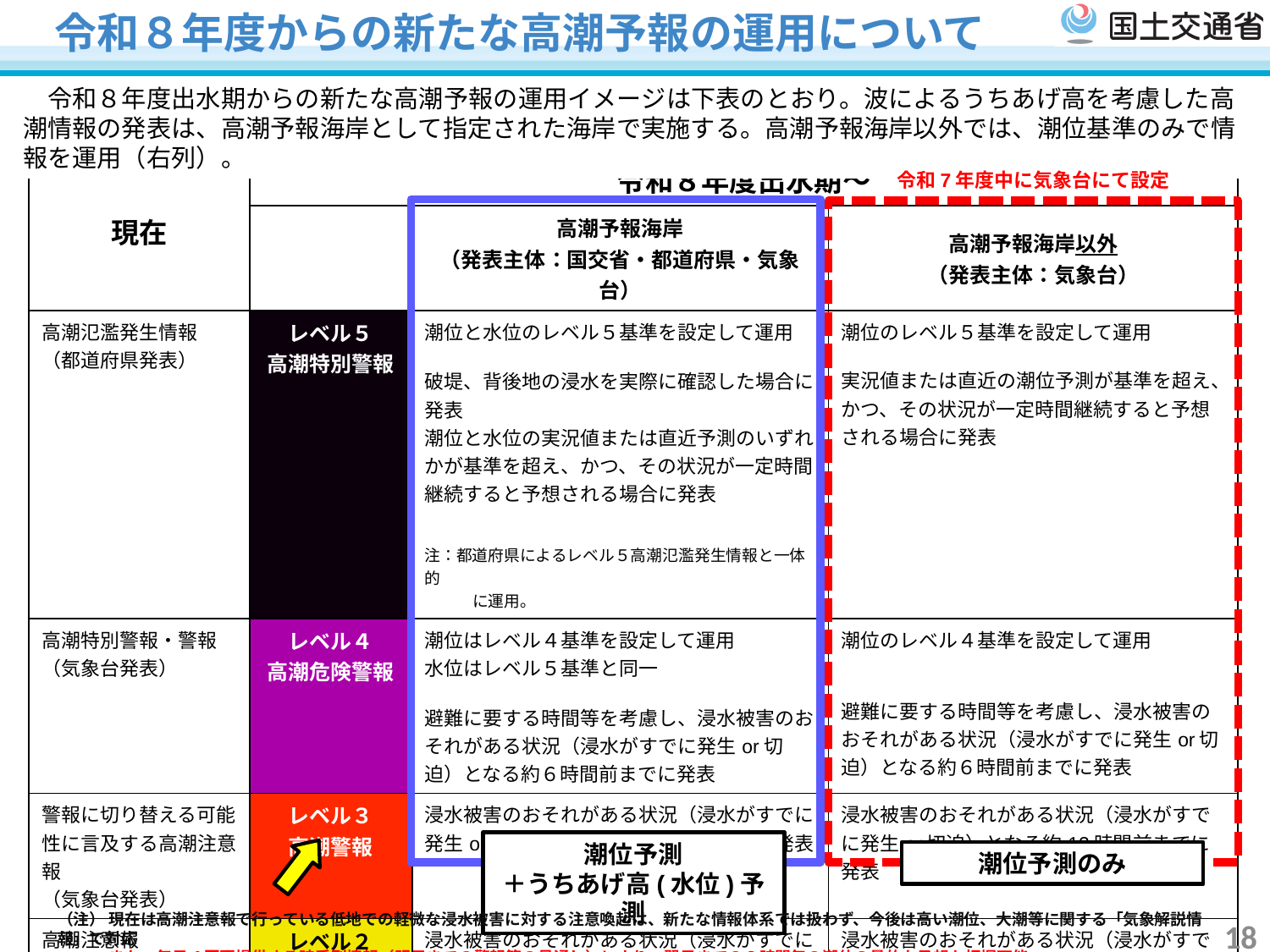

令和８年度からの新たな高潮予報の運用について
　令和８年度出水期からの新たな高潮予報の運用イメージは下表のとおり。波によるうちあげ高を考慮した高潮情報の発表は、高潮予報海岸として指定された海岸で実施する。高潮予報海岸以外では、潮位基準のみで情報を運用（右列）。
| 現在 | 令和８年度出水期～ |  |  |
| --- | --- | --- | --- |
|  |  | 高潮予報海岸 （発表主体：国交省・都道府県・気象台） | 高潮予報海岸以外 （発表主体：気象台） |
| 高潮氾濫発生情報 （都道府県発表） | レベル５ 高潮特別警報 | 潮位と水位のレベル５基準を設定して運用 破堤、背後地の浸水を実際に確認した場合に発表 潮位と水位の実況値または直近予測のいずれかが基準を超え、かつ、その状況が一定時間継続すると予想される場合に発表 注：都道府県によるレベル５高潮氾濫発生情報と一体的 　　　に運用。 | 潮位のレベル５基準を設定して運用 実況値または直近の潮位予測が基準を超え、かつ、その状況が一定時間継続すると予想される場合に発表 |
| 高潮特別警報・警報 （気象台発表） | レベル４ 高潮危険警報 | 潮位はレベル４基準を設定して運用 水位はレベル５基準と同一 避難に要する時間等を考慮し、浸水被害のおそれがある状況（浸水がすでに発生or切迫）となる約６時間前までに発表 | 潮位のレベル４基準を設定して運用 避難に要する時間等を考慮し、浸水被害のおそれがある状況（浸水がすでに発生or切迫）となる約６時間前までに発表 |
| 警報に切り替える可能性に言及する高潮注意報 （気象台発表） | レベル３ 高潮警報 | 浸水被害のおそれがある状況（浸水がすでに発生or切迫）となる約12時間前までに発表 | 浸水被害のおそれがある状況（浸水がすでに発生or切迫）となる約12時間前までに発表 |
| 高潮注意報 （気象台発表） | レベル２ 高潮注意報 | 浸水被害のおそれがある状況（浸水がすでに発生or切迫）となる約18時間前までに発表 | 浸水被害のおそれがある状況（浸水がすでに発生or切迫）となる約18時間前までに発表 |
令和7年度中に気象台にて設定

潮位予測
＋うちあげ高(水位)予測

潮位予測のみ
（注） 現在は高潮注意報で行っている低地での軽微な浸水被害に対する注意喚起は、新たな情報体系では扱わず、今後は高い潮位、大潮等に関する「気象解説情報」で対応
　　　 また、毎日４回更提供する時系列情報（明日までの警報等の見通し）により、翌日までの３時間毎の潮位の量的な予想も把握可能
18